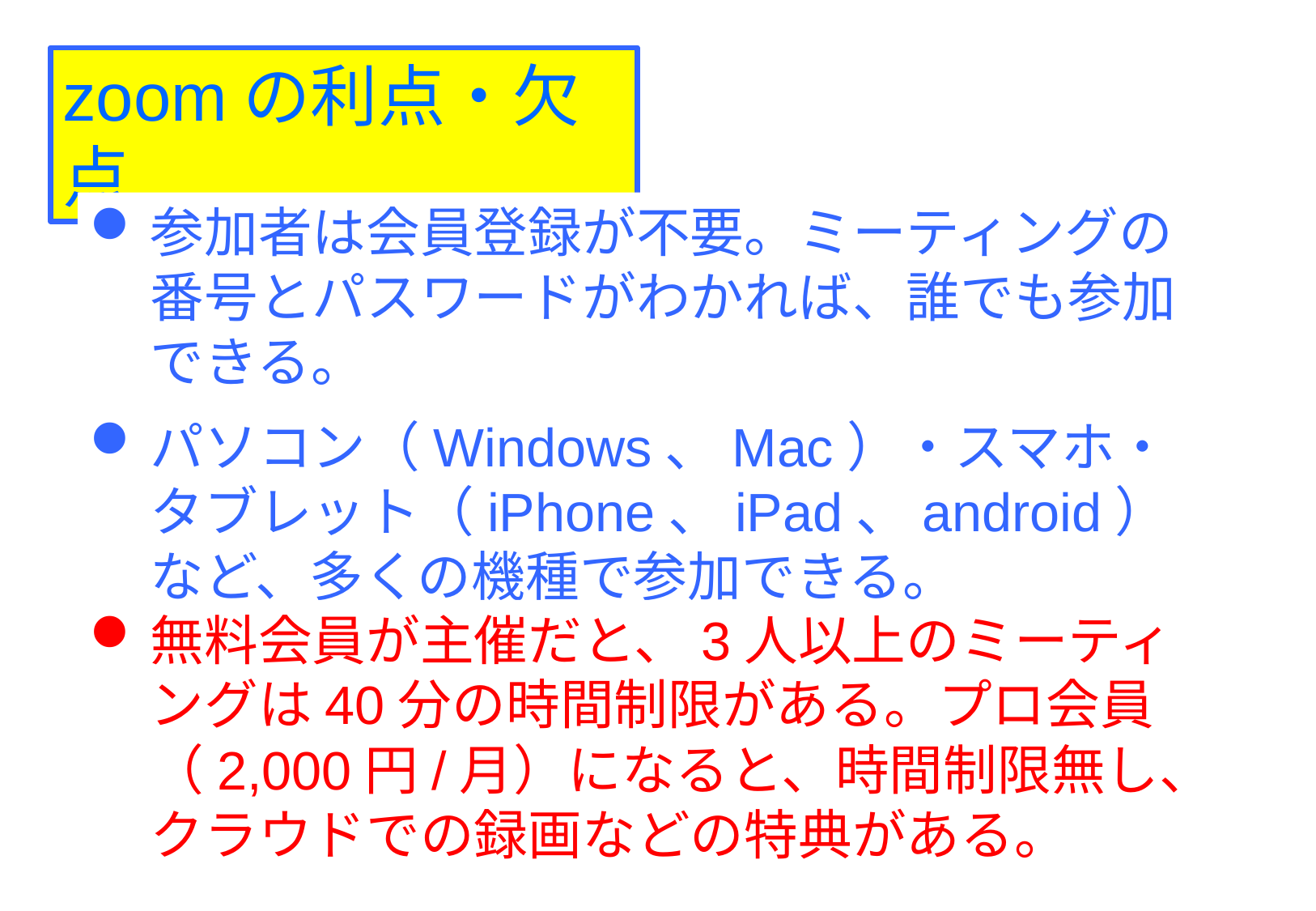

zoomの利点・欠点
参加者は会員登録が不要。ミーティングの番号とパスワードがわかれば、誰でも参加できる。
パソコン（Windows、Mac）・スマホ・タブレット（iPhone、iPad、android）など、多くの機種で参加できる。
無料会員が主催だと、3人以上のミーティングは40分の時間制限がある。プロ会員（2,000円/月）になると、時間制限無し、クラウドでの録画などの特典がある。